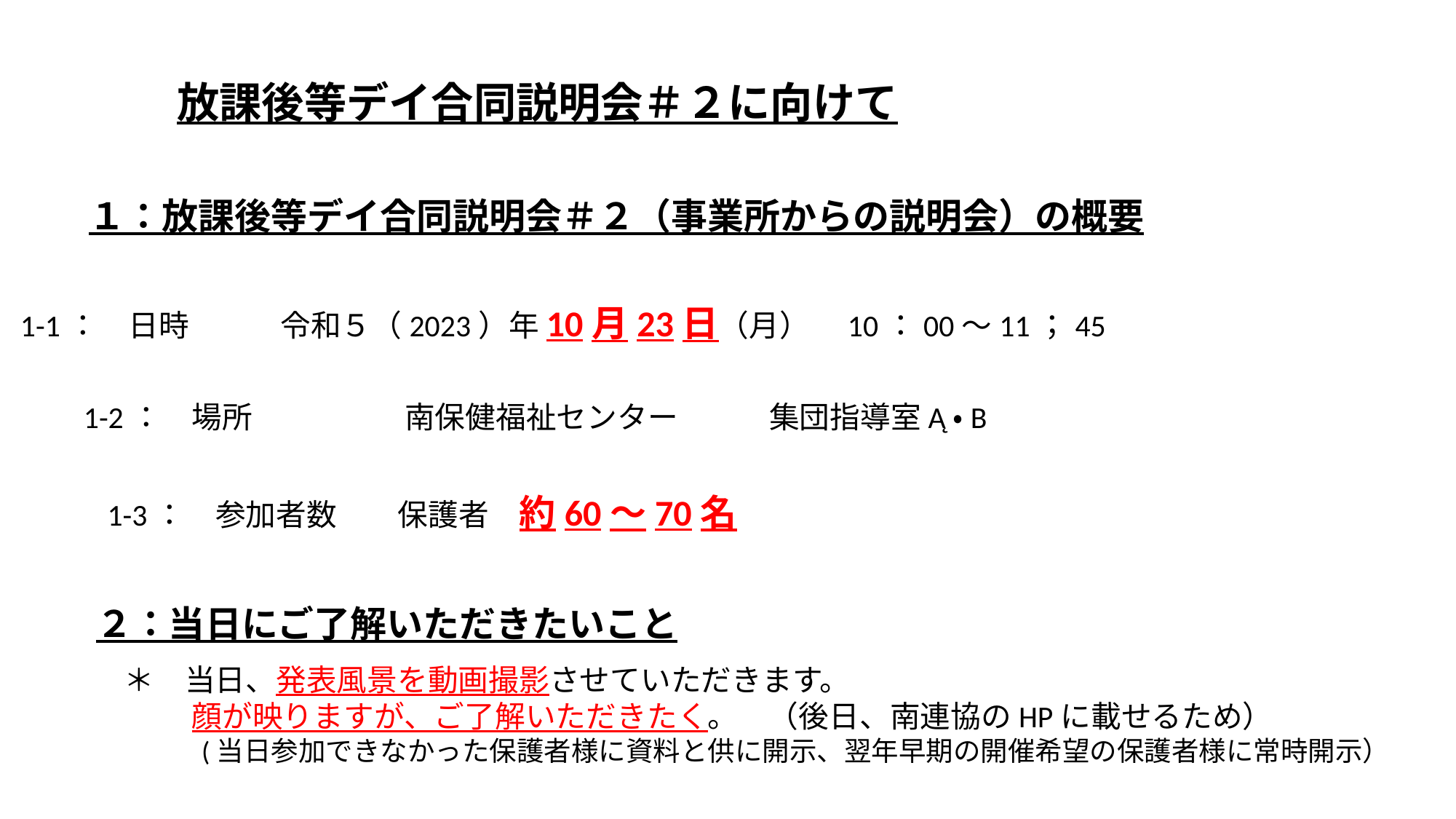

放課後等デイ合同説明会＃２に向けて
１：放課後等デイ合同説明会＃２（事業所からの説明会）の概要
1-1：　日時　　　令和５（2023）年10月23日（月）　10：00～11；45
1-2：　場所　　　　　南保健福祉センター　　　集団指導室Ą・B
1-3：　参加者数　　保護者　約60～70名
２：当日にご了解いただきたいこと
＊　当日、発表風景を動画撮影させていただきます。
　　 顔が映りますが、ご了解いただきたく。　（後日、南連協のHPに載せるため）
     　 (当日参加できなかった保護者様に資料と供に開示、翌年早期の開催希望の保護者様に常時開示）